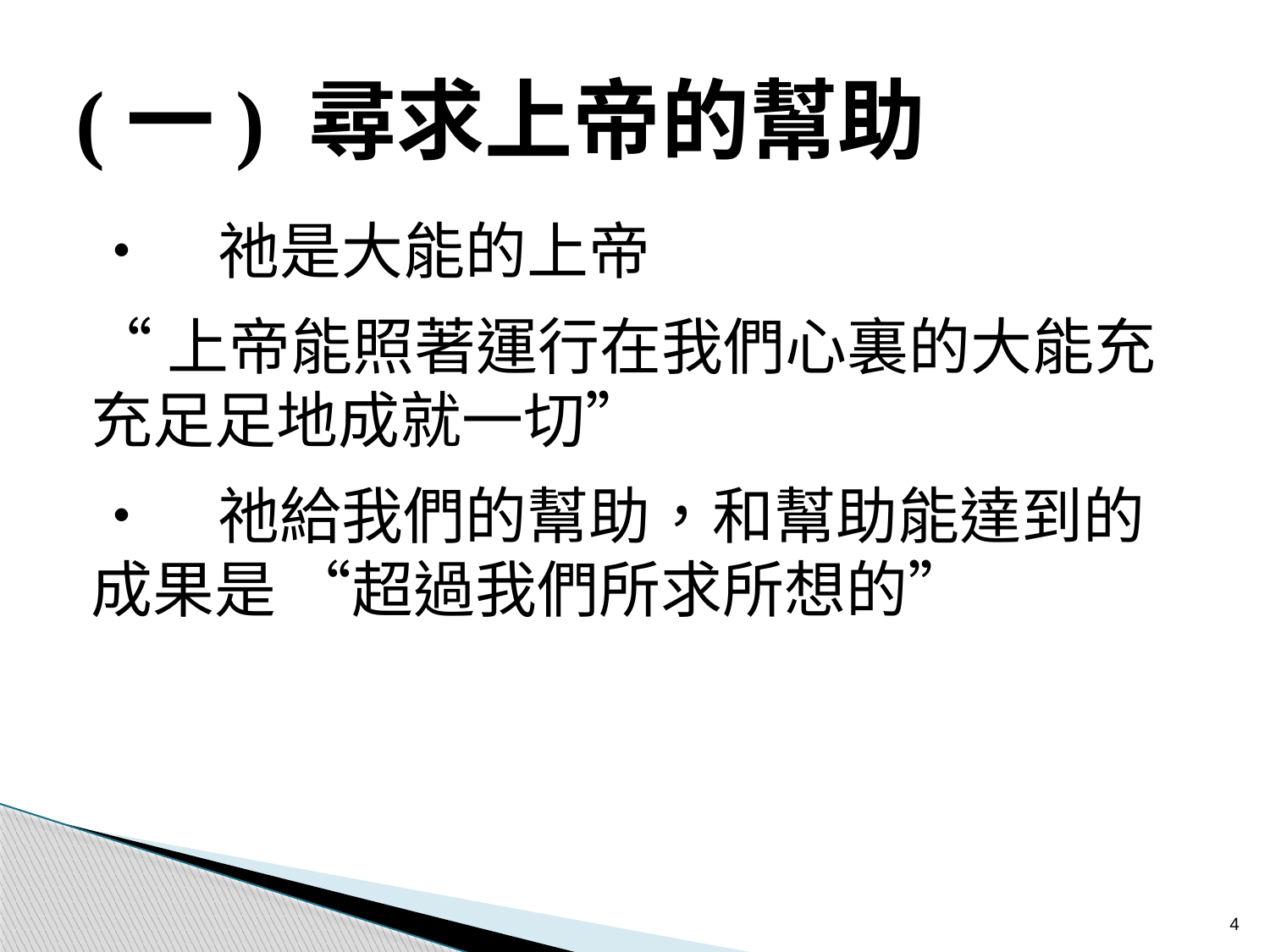

# (一) 尋求上帝的幫助
•	祂是大能的上帝
“上帝能照著運行在我們心裏的大能充充足足地成就一切”
•	祂給我們的幫助，和幫助能達到的成果是 “超過我們所求所想的”

4